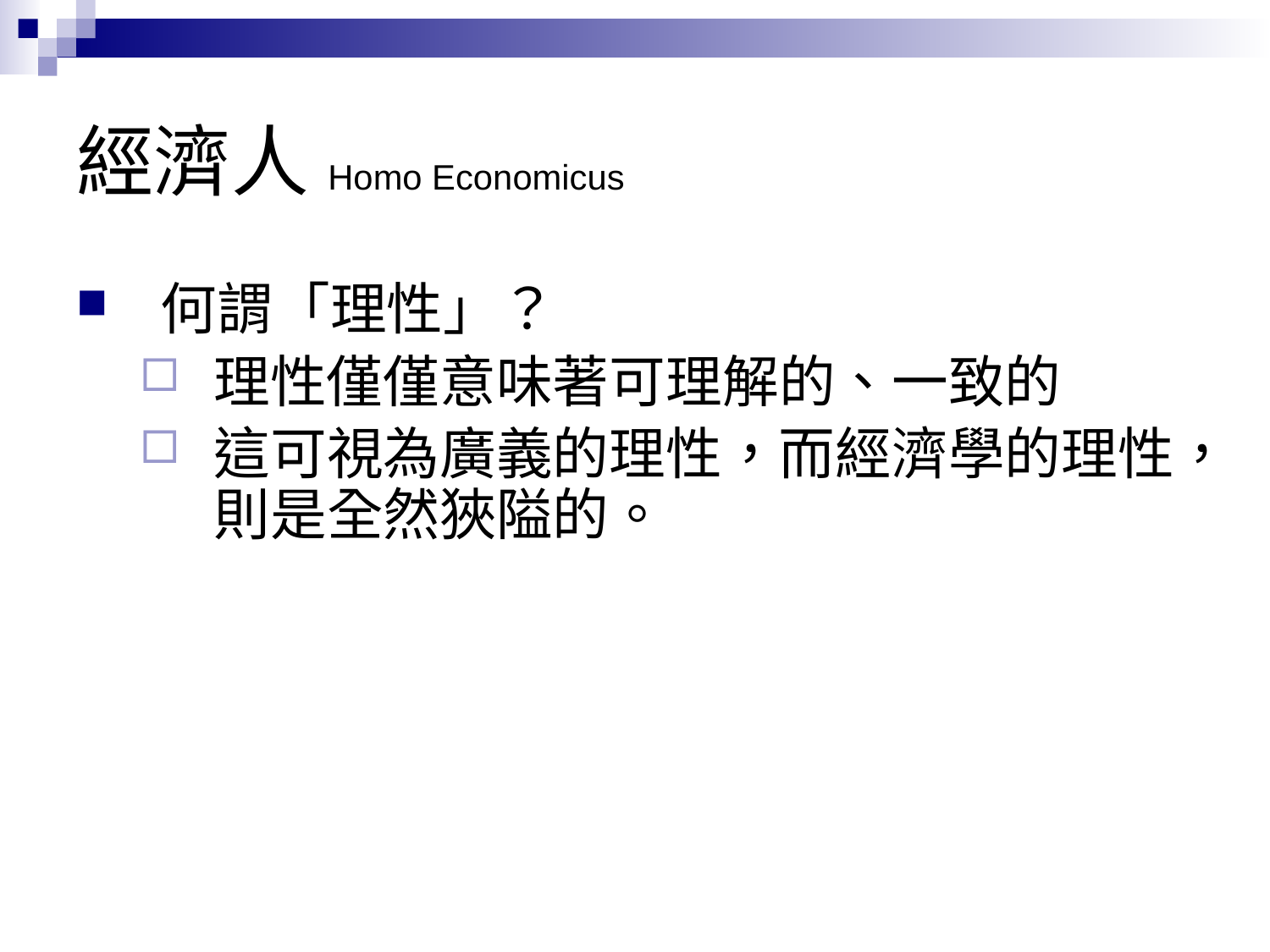

# 經濟人Homo Economicus
何謂「理性」？
理性僅僅意味著可理解的、一致的
這可視為廣義的理性，而經濟學的理性，則是全然狹隘的。